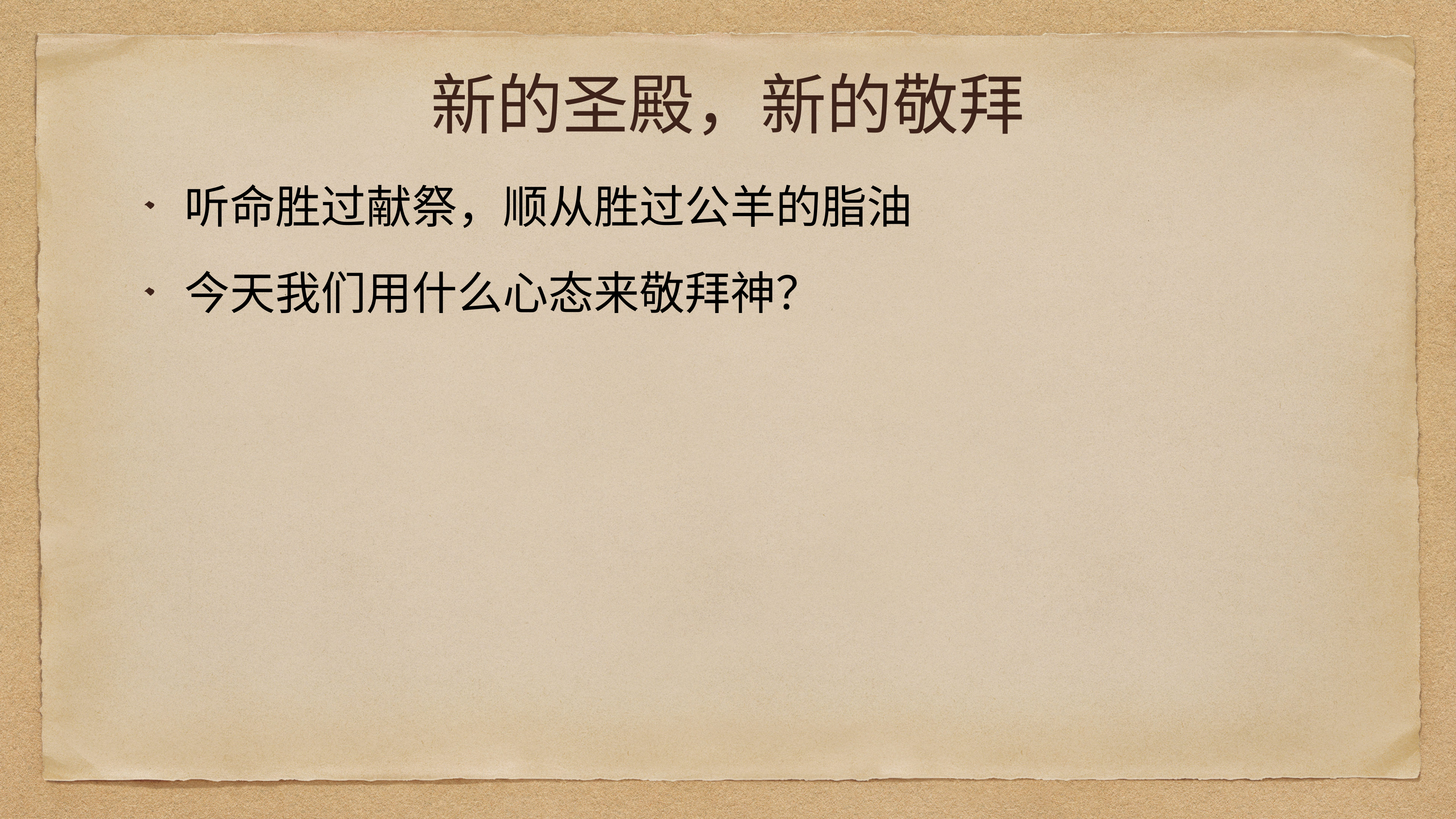

# 新的圣殿，新的敬拜
听命胜过献祭，顺从胜过公羊的脂油
今天我们用什么心态来敬拜神？